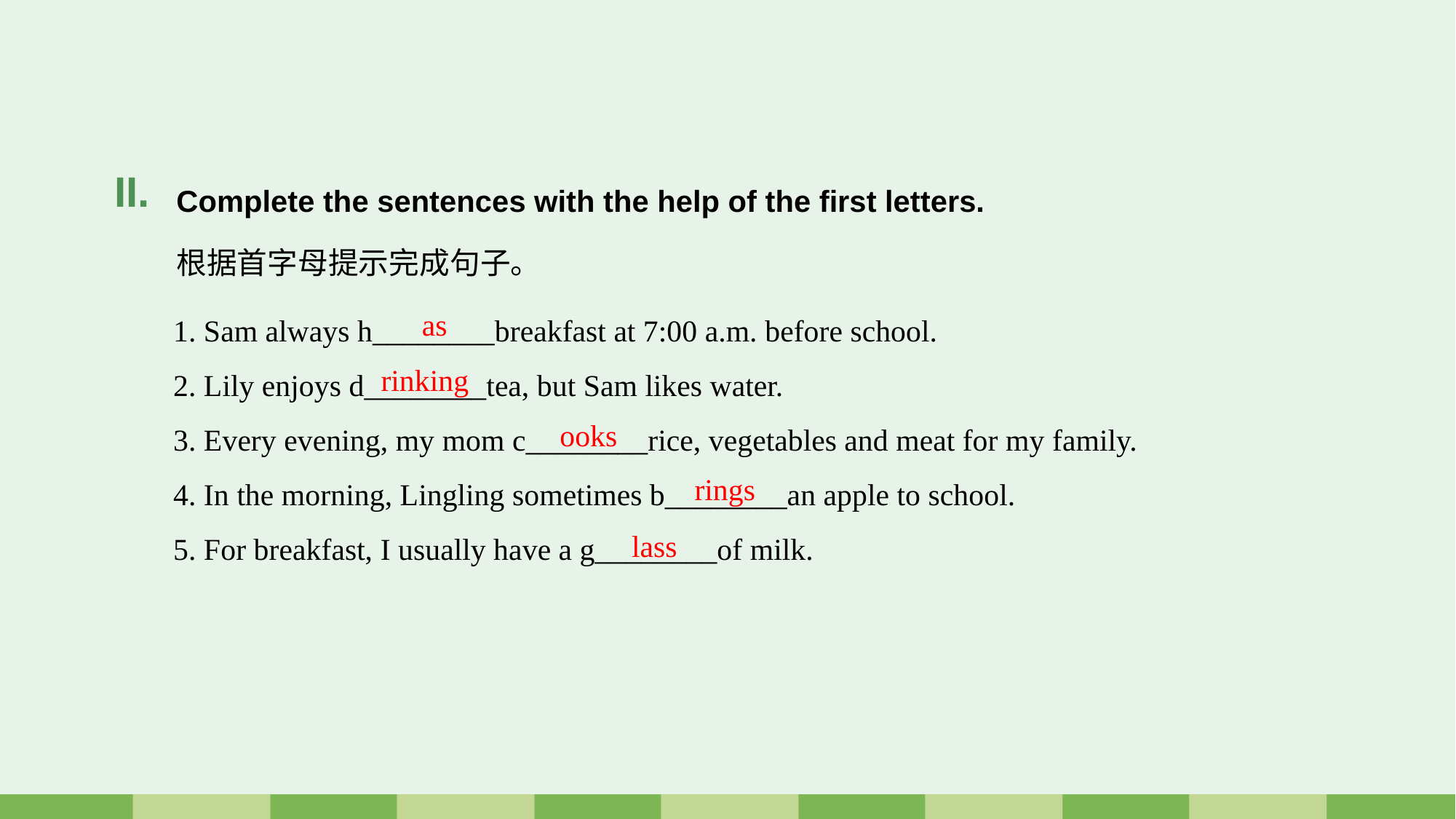

II.
Complete the sentences with the help of the first letters.
根据首字母提示完成句子。
1. Sam always h________breakfast at 7:00 a.m. before school.
2. Lily enjoys d________tea, but Sam likes water.
3. Every evening, my mom c________rice, vegetables and meat for my family.
4. In the morning, Lingling sometimes b________an apple to school.
5. For breakfast, I usually have a g________of milk.
as
rinking
ooks
rings
lass